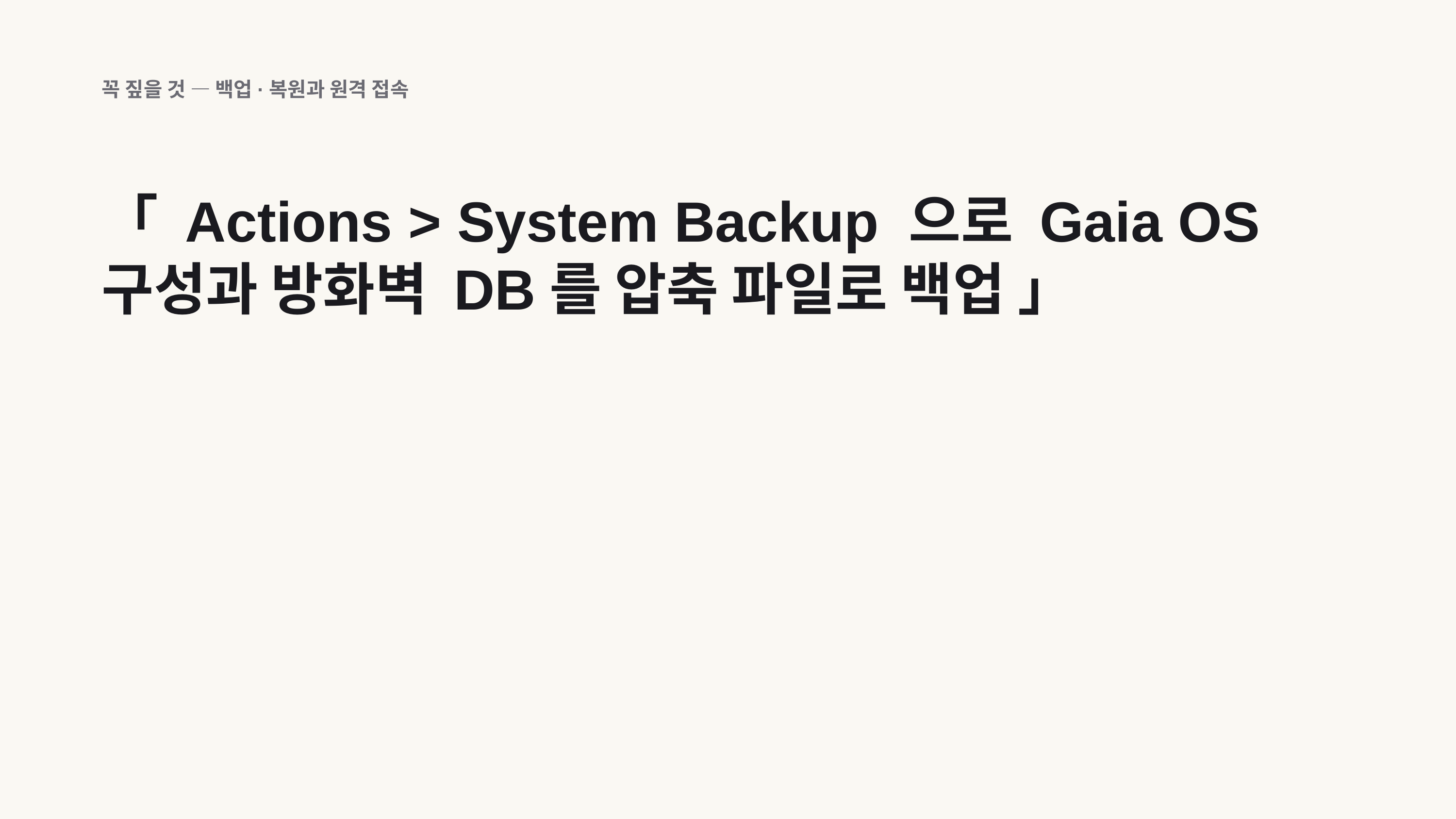

꼭 짚을 것 — 백업·복원과 원격 접속
「 Actions > System Backup 으로 Gaia OS 구성과 방화벽 DB를 압축 파일로 백업 」